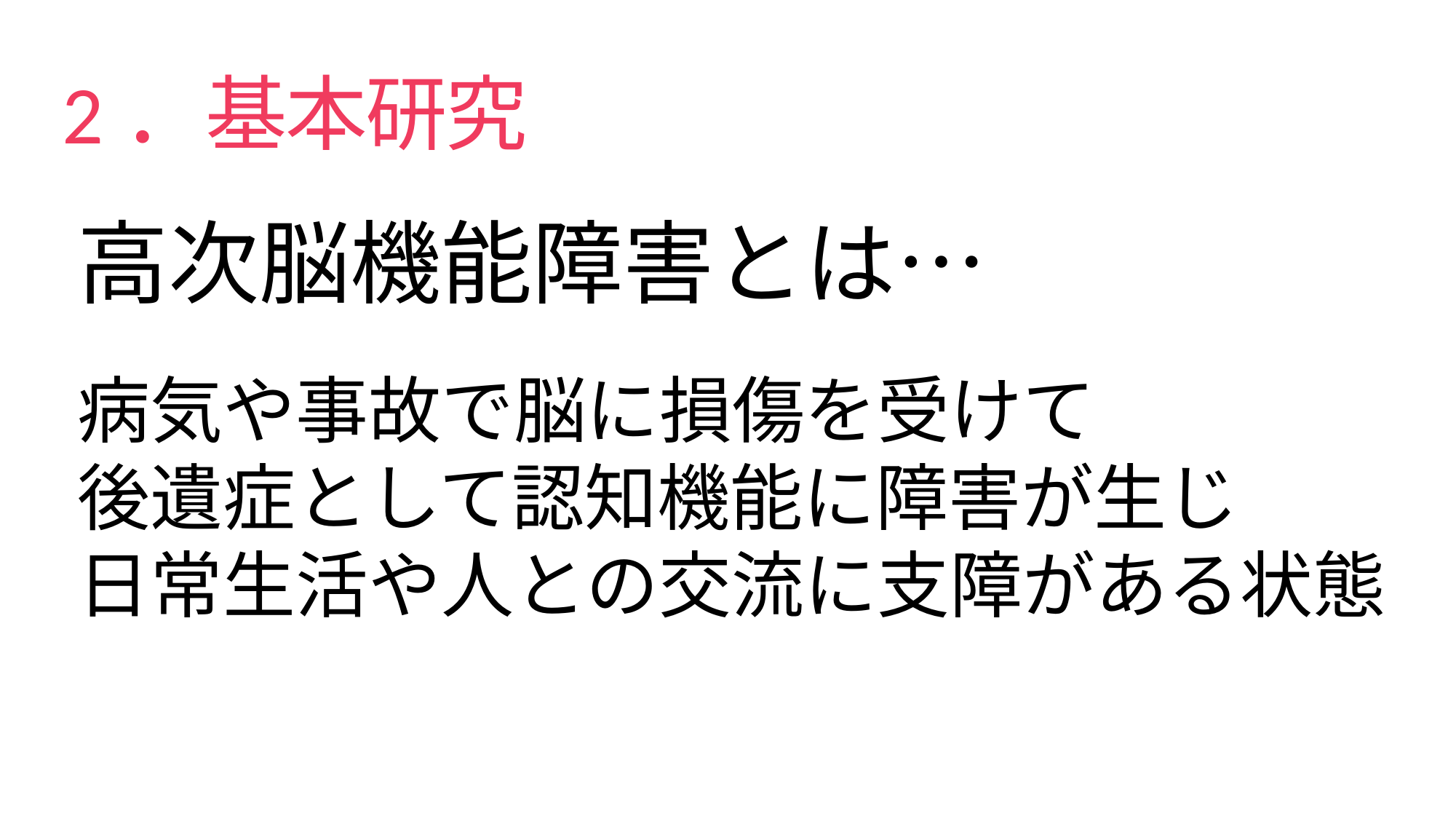

# 2．基本研究
高次脳機能障害とは…
病気や事故で脳に損傷を受けて
後遺症として認知機能に障害が生じ
日常生活や人との交流に支障がある状態